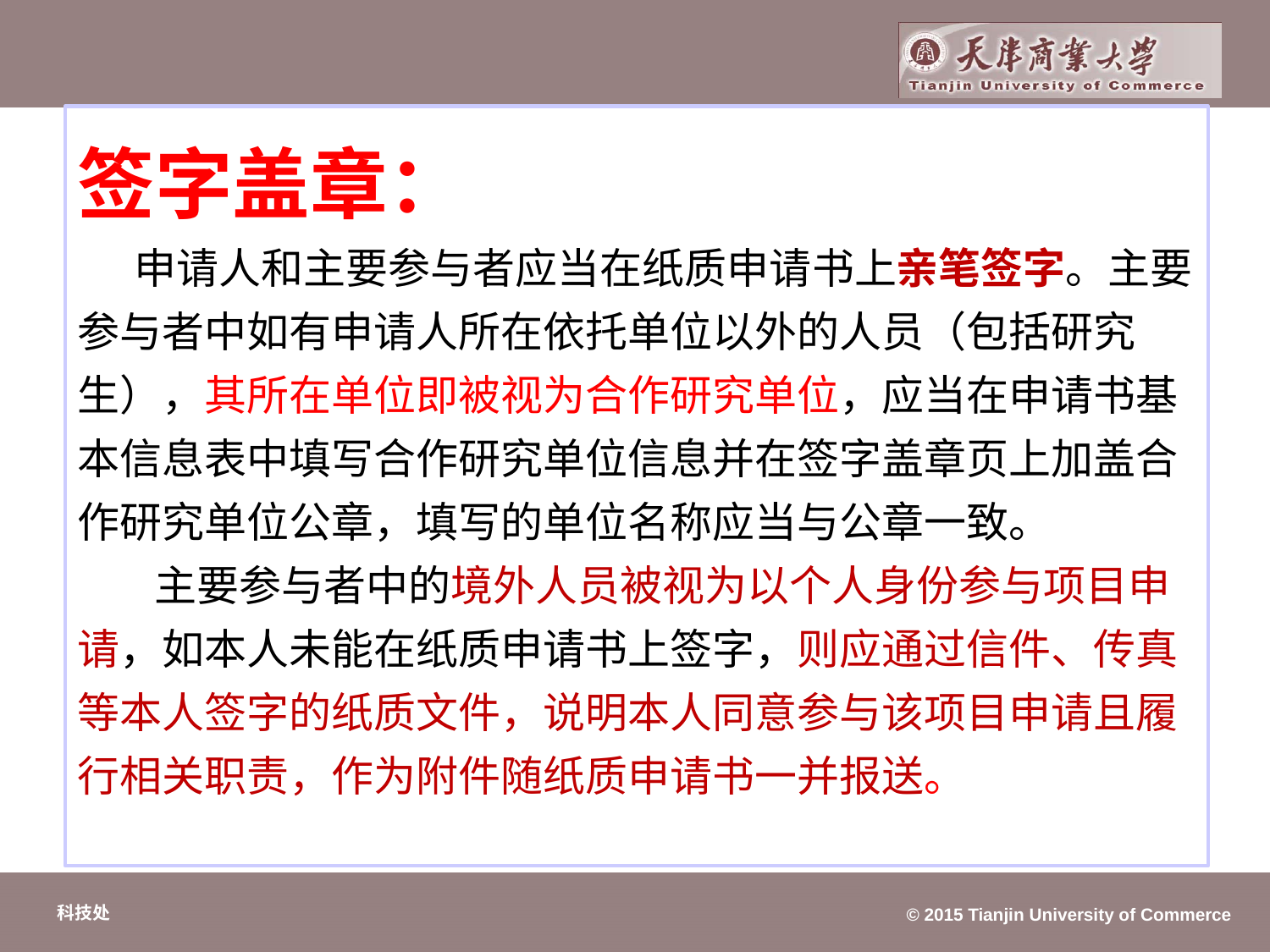

签字盖章：
      申请人和主要参与者应当在纸质申请书上亲笔签字。主要参与者中如有申请人所在依托单位以外的人员（包括研究生），其所在单位即被视为合作研究单位，应当在申请书基本信息表中填写合作研究单位信息并在签字盖章页上加盖合作研究单位公章，填写的单位名称应当与公章一致。
       主要参与者中的境外人员被视为以个人身份参与项目申请，如本人未能在纸质申请书上签字，则应通过信件、传真等本人签字的纸质文件，说明本人同意参与该项目申请且履行相关职责，作为附件随纸质申请书一并报送。